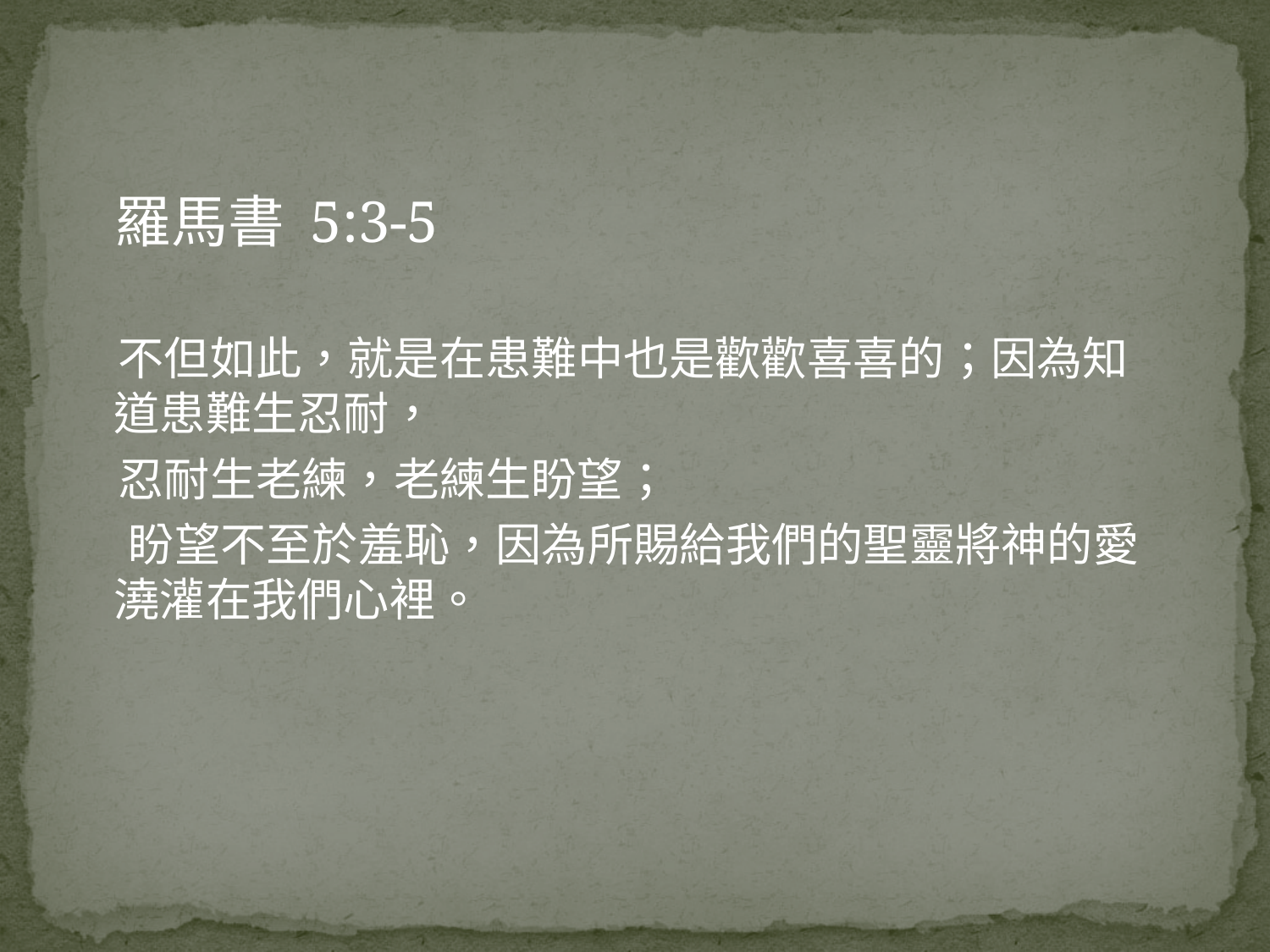

羅馬書 5:3-5

   不但如此，就是在患難中也是歡歡喜喜的；因為知道患難生忍耐，
   忍耐生老練，老練生盼望；
    盼望不至於羞恥，因為所賜給我們的聖靈將神的愛澆灌在我們心裡。